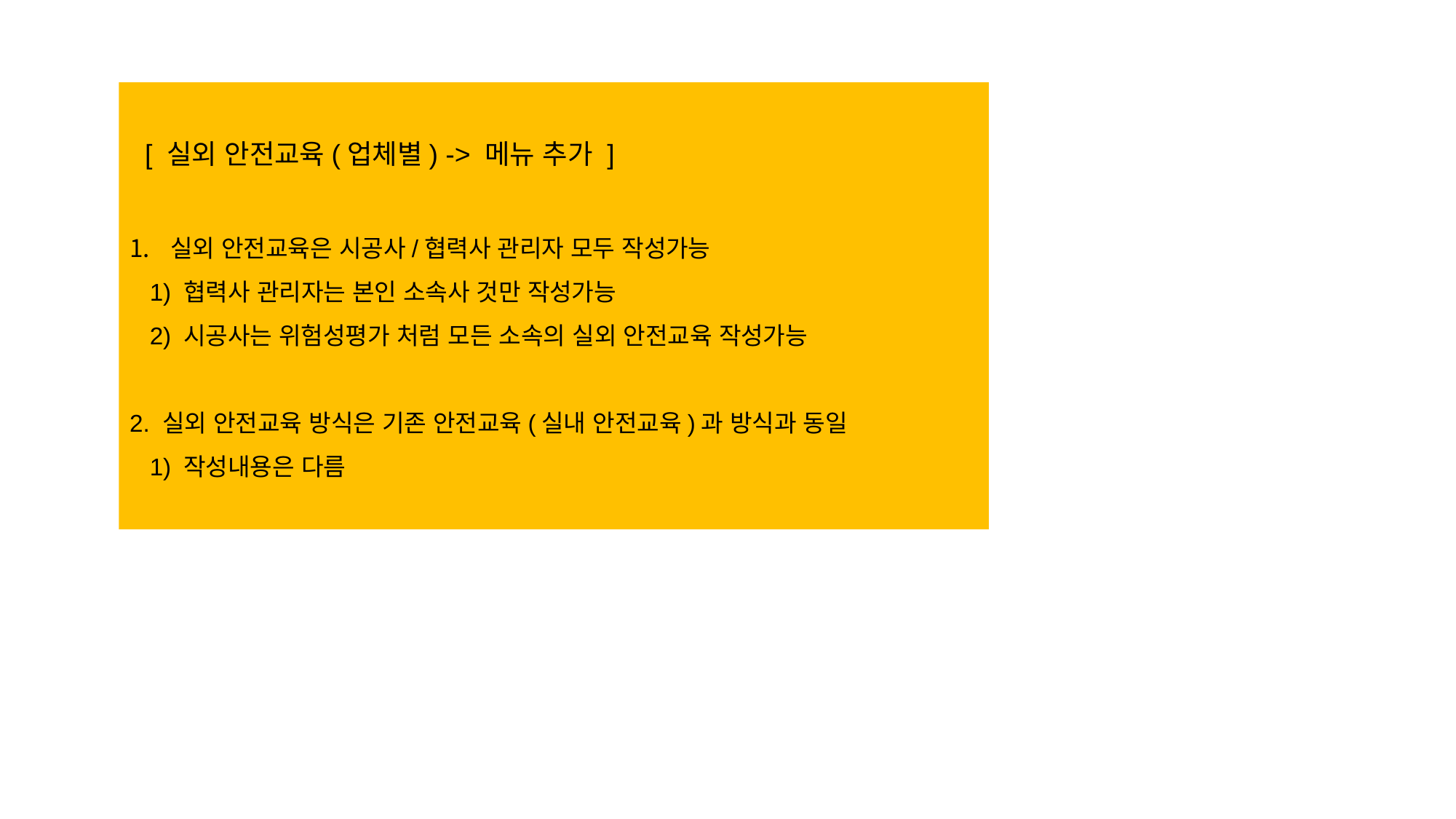

[ 실외 안전교육(업체별) -> 메뉴 추가 ]

실외 안전교육은 시공사/협력사 관리자 모두 작성가능
   1) 협력사 관리자는 본인 소속사 것만 작성가능
   2) 시공사는 위험성평가 처럼 모든 소속의 실외 안전교육 작성가능

2. 실외 안전교육 방식은 기존 안전교육(실내 안전교육)과 방식과 동일
   1) 작성내용은 다름